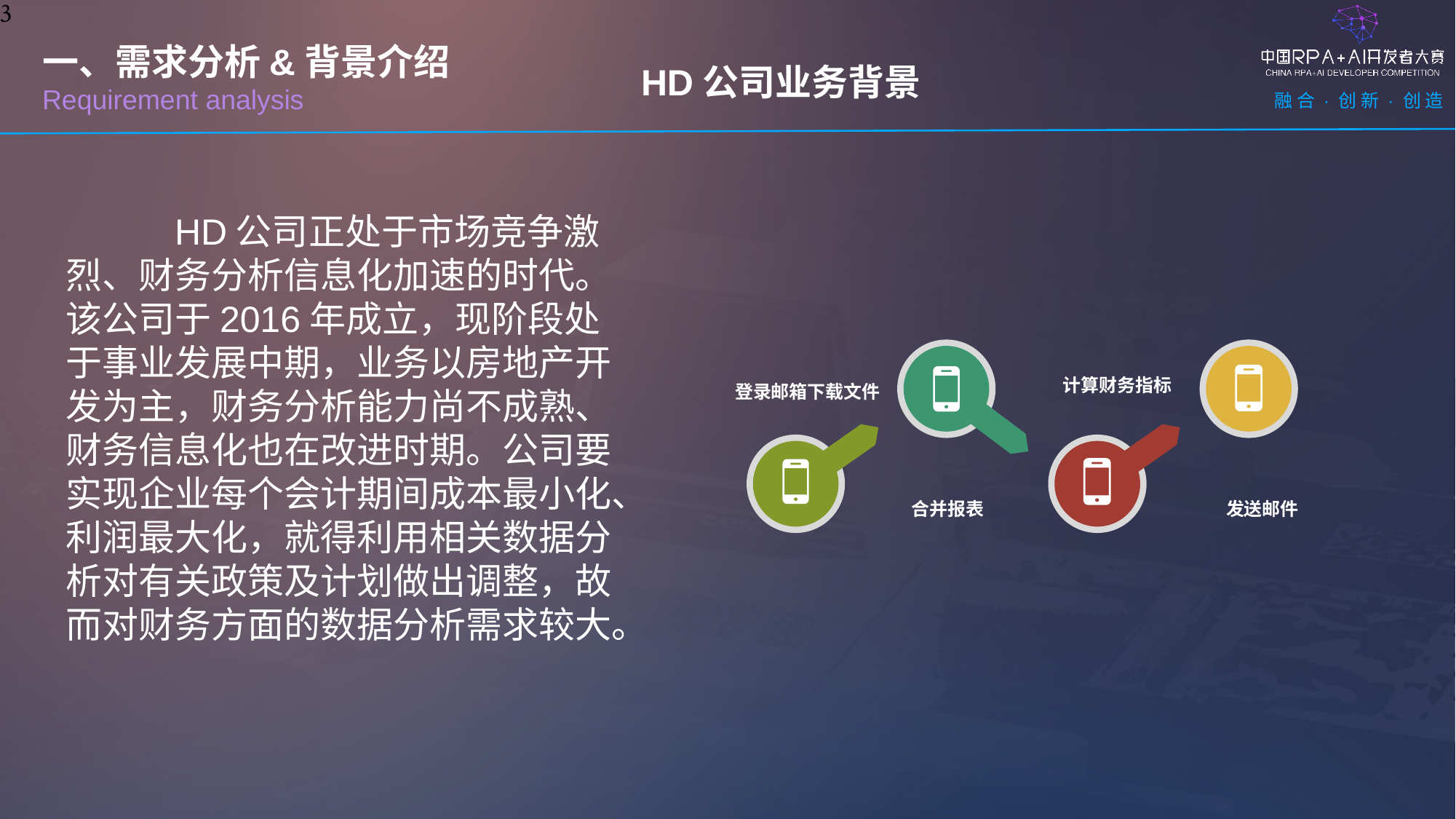

3
HD公司业务背景
一、需求分析&背景介绍
Requirement analysis
	HD公司正处于市场竞争激烈、财务分析信息化加速的时代。该公司于2016年成立，现阶段处于事业发展中期，业务以房地产开发为主，财务分析能力尚不成熟、财务信息化也在改进时期。公司要实现企业每个会计期间成本最小化、利润最大化，就得利用相关数据分析对有关政策及计划做出调整，故而对财务方面的数据分析需求较大。

计算财务指标
登录邮箱下载文件

合并报表
发送邮件